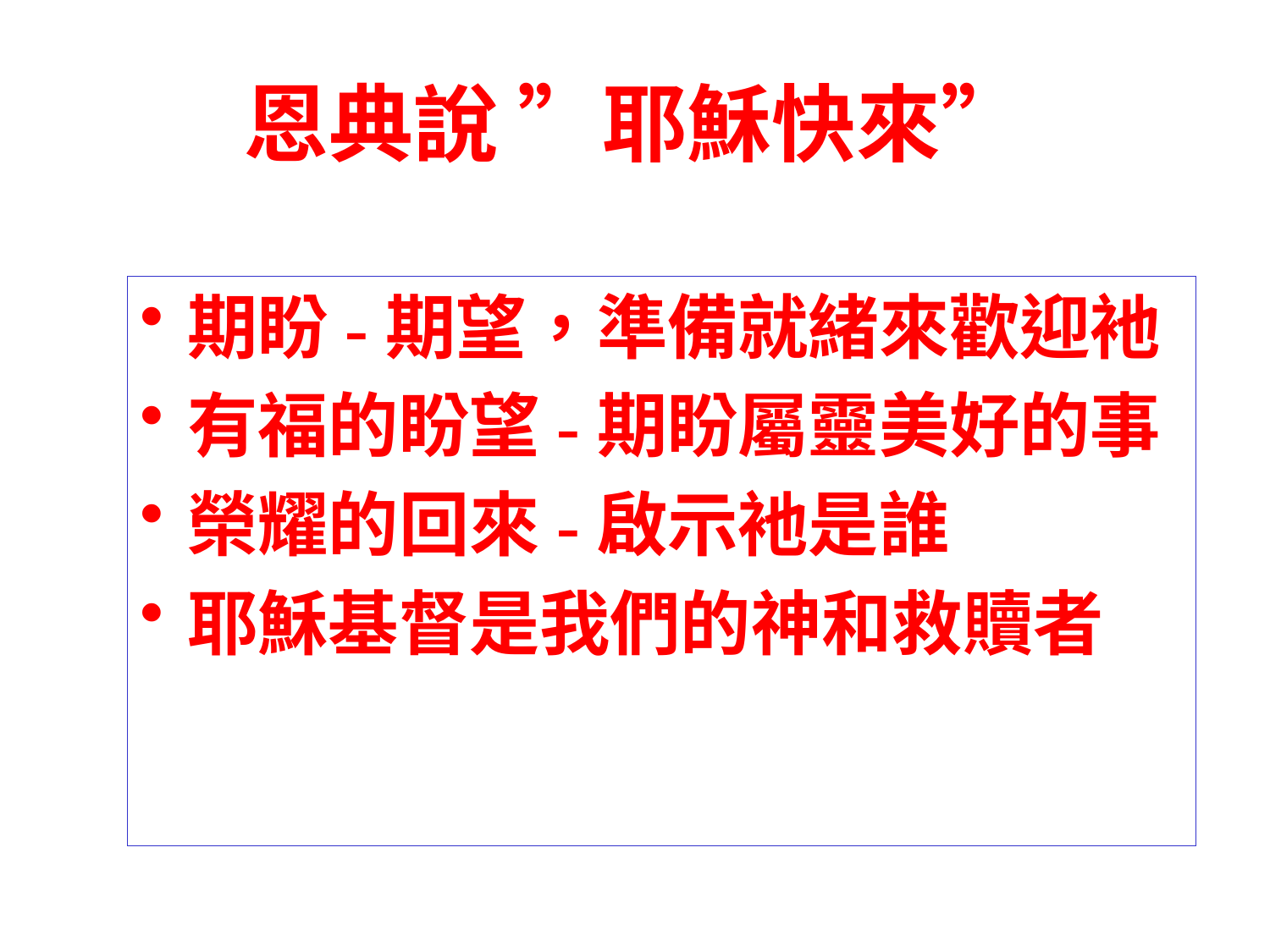

# 恩典說 ”耶穌快來”

期盼-期望，準備就緒來歡迎衪
有福的盼望-期盼屬靈美好的事
榮耀的回來-啟示衪是誰
耶穌基督是我們的神和救贖者